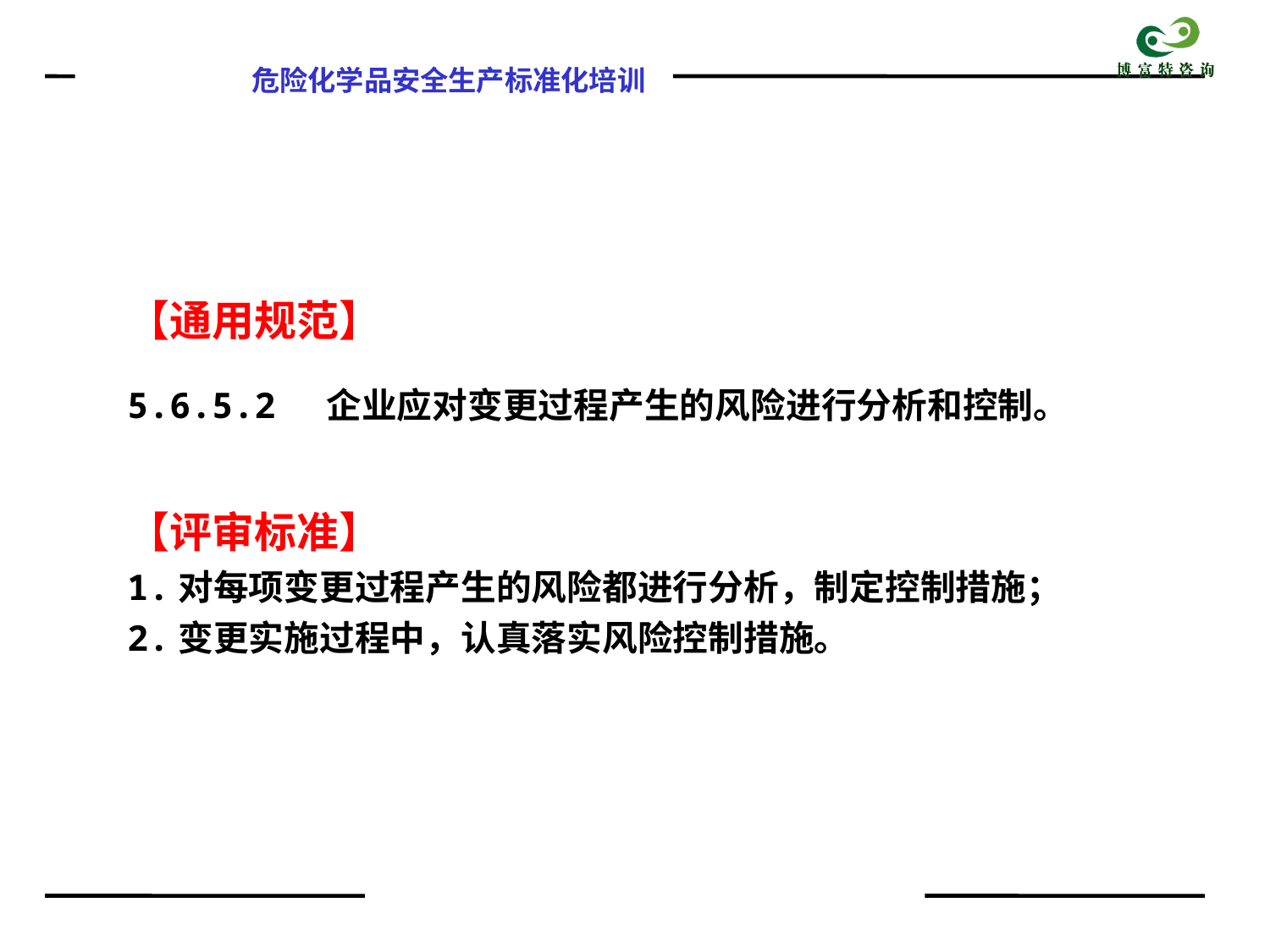

【通用规范】
5.6.5.2  企业应对变更过程产生的风险进行分析和控制。

【评审标准】
1.对每项变更过程产生的风险都进行分析，制定控制措施；
2.变更实施过程中，认真落实风险控制措施。